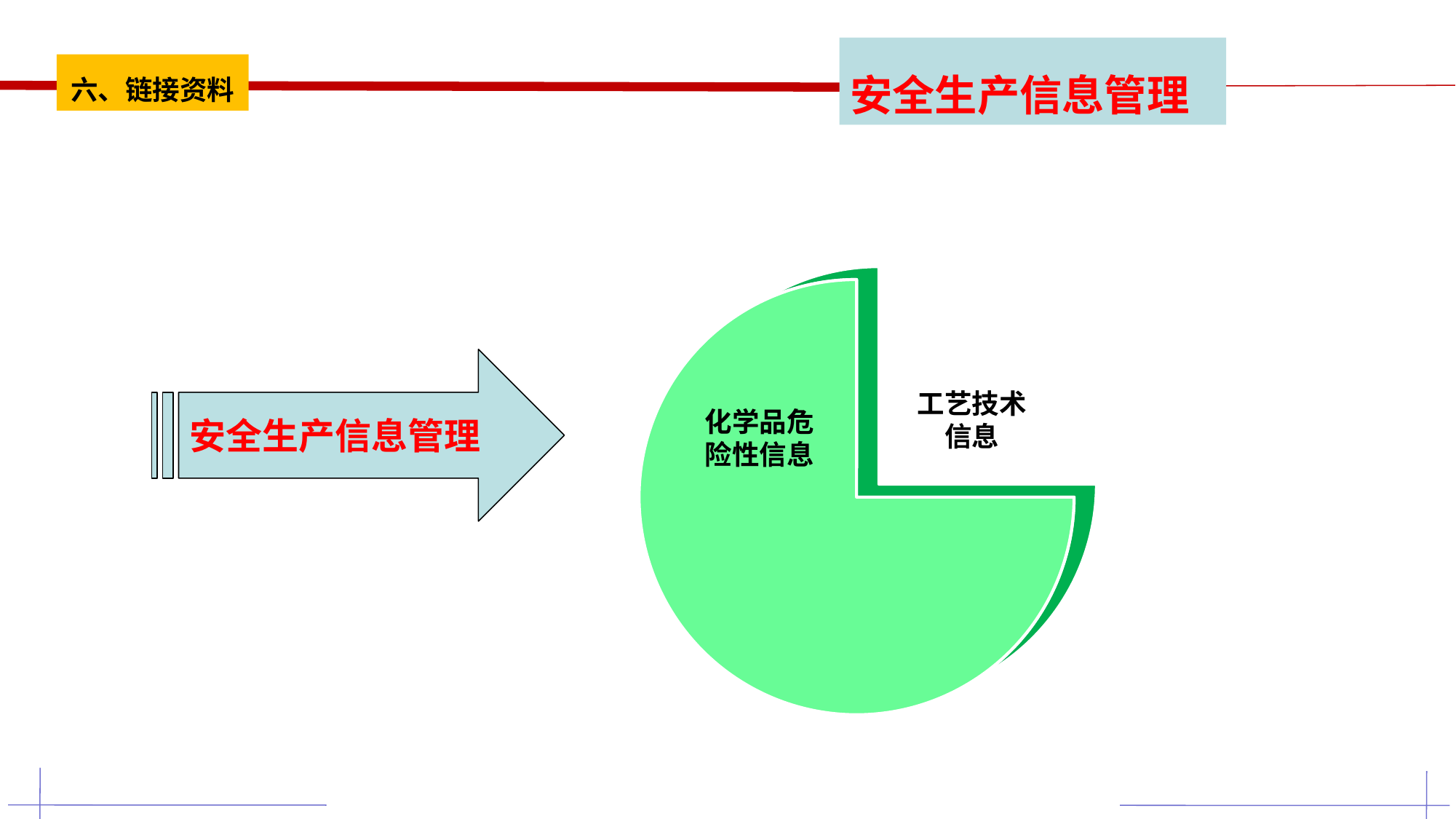

安全生产信息管理
六、链接资料
工艺技术信息
工艺设备信息
化学品危险性信息
安全生产信息管理